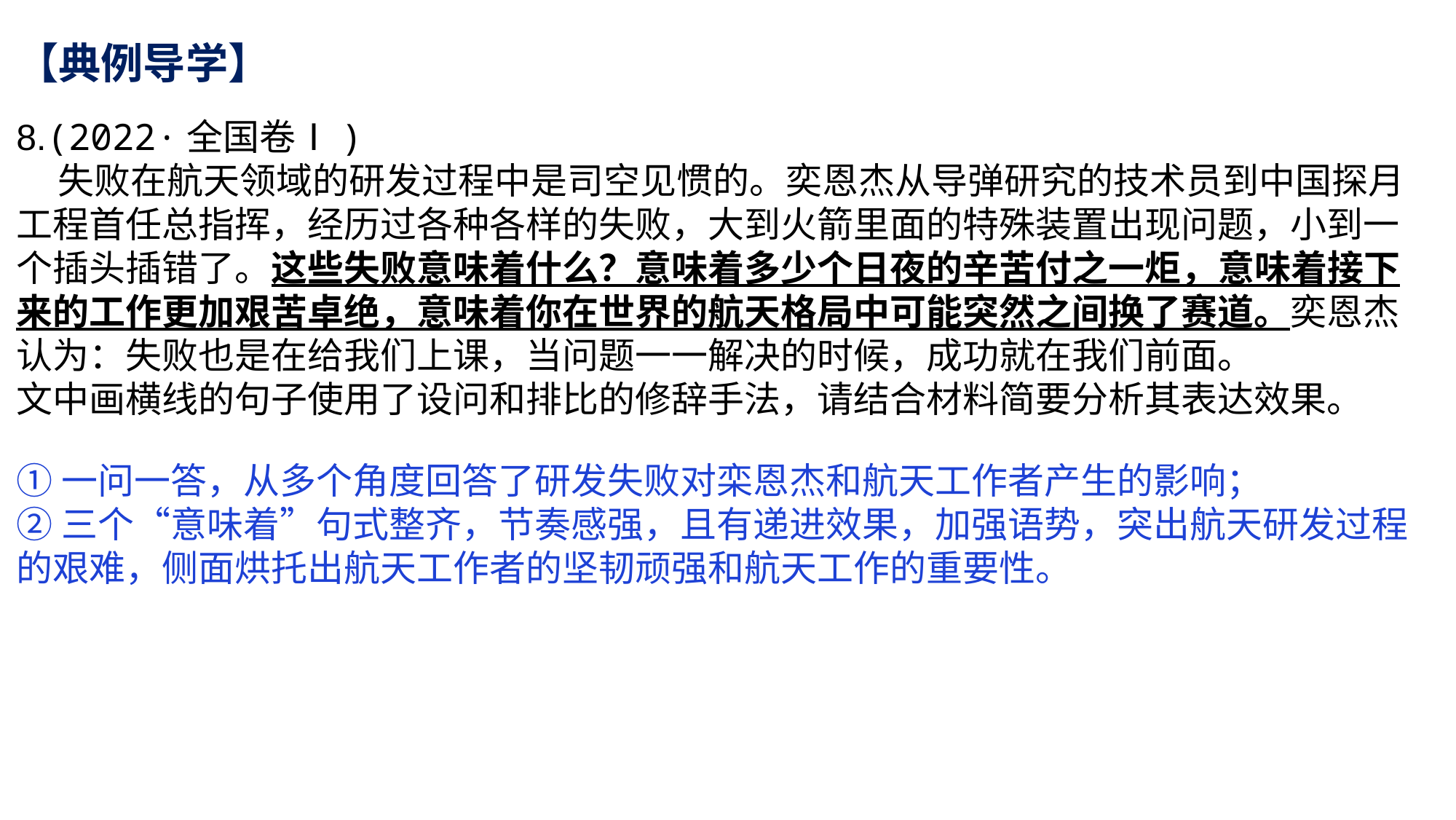

【典例导学】
8.(2022·全国卷Ⅰ)
    失败在航天领域的研发过程中是司空见惯的。奕恩杰从导弹研究的技术员到中国探月工程首任总指挥，经历过各种各样的失败，大到火箭里面的特殊装置出现问题，小到一个插头插错了。这些失败意味着什么？意味着多少个日夜的辛苦付之一炬，意味着接下来的工作更加艰苦卓绝，意味着你在世界的航天格局中可能突然之间换了赛道。奕恩杰认为：失败也是在给我们上课，当问题一一解决的时候，成功就在我们前面。
文中画横线的句子使用了设问和排比的修辞手法，请结合材料简要分析其表达效果。
①一问一答，从多个角度回答了研发失败对栾恩杰和航天工作者产生的影响；
②三个“意味着”句式整齐，节奏感强，且有递进效果，加强语势，突出航天研发过程的艰难，侧面烘托出航天工作者的坚韧顽强和航天工作的重要性。